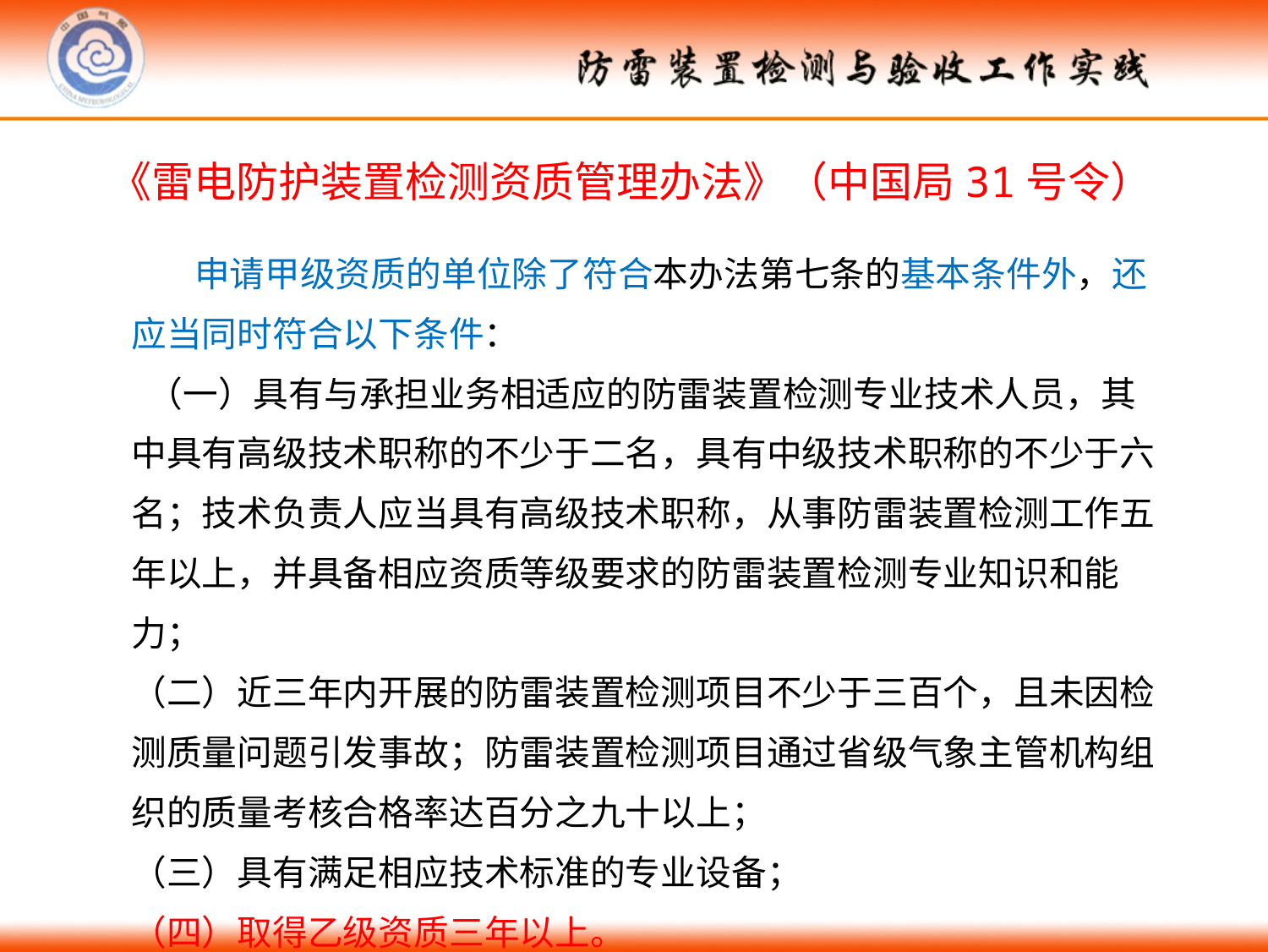

《雷电防护装置检测资质管理办法》（中国局31号令）
       申请甲级资质的单位除了符合本办法第七条的基本条件外，还应当同时符合以下条件：
 （一）具有与承担业务相适应的防雷装置检测专业技术人员，其中具有高级技术职称的不少于二名，具有中级技术职称的不少于六名；技术负责人应当具有高级技术职称，从事防雷装置检测工作五年以上，并具备相应资质等级要求的防雷装置检测专业知识和能力；
（二）近三年内开展的防雷装置检测项目不少于三百个，且未因检测质量问题引发事故；防雷装置检测项目通过省级气象主管机构组织的质量考核合格率达百分之九十以上；
（三）具有满足相应技术标准的专业设备；
（四）取得乙级资质三年以上。